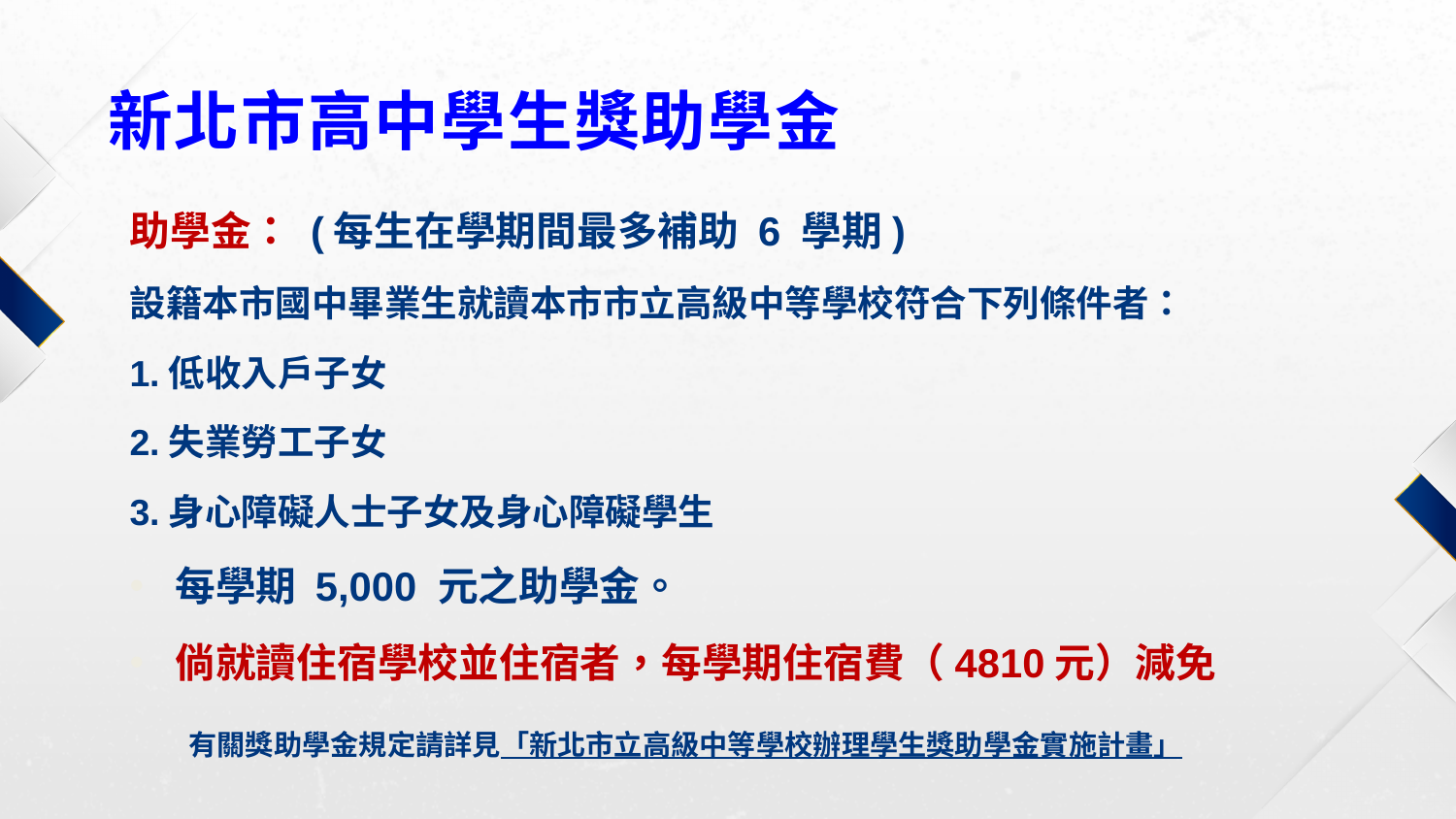

新北市高中學生獎助學金
助學金： (每生在學期間最多補助 6 學期)
設籍本市國中畢業生就讀本市市立高級中等學校符合下列條件者：
1.低收入戶子女
2.失業勞工子女
3.身心障礙人士子女及身心障礙學生
每學期 5,000 元之助學金。
倘就讀住宿學校並住宿者，每學期住宿費（4810元）減免

        有關獎助學金規定請詳見「新北市立高級中等學校辦理學生獎助學金實施計畫」